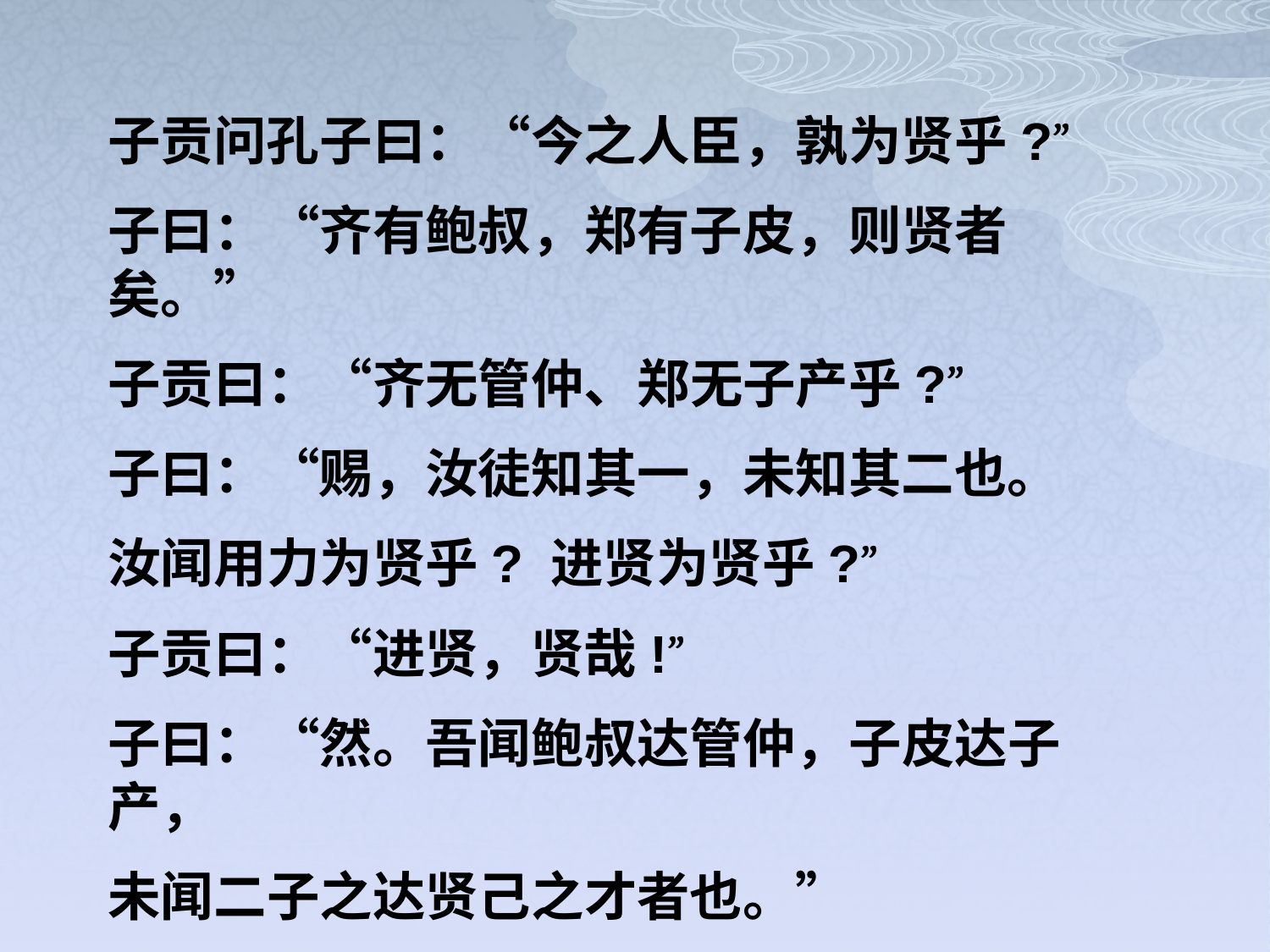

子贡问孔子曰：“今之人臣，孰为贤乎?”
子曰：“齐有鲍叔，郑有子皮，则贤者矣。”
子贡曰：“齐无管仲、郑无子产乎?”
子曰：“赐，汝徒知其一，未知其二也。
汝闻用力为贤乎? 进贤为贤乎?”
子贡曰：“进贤，贤哉!”
子曰：“然。吾闻鲍叔达管仲，子皮达子产，
未闻二子之达贤己之才者也。”